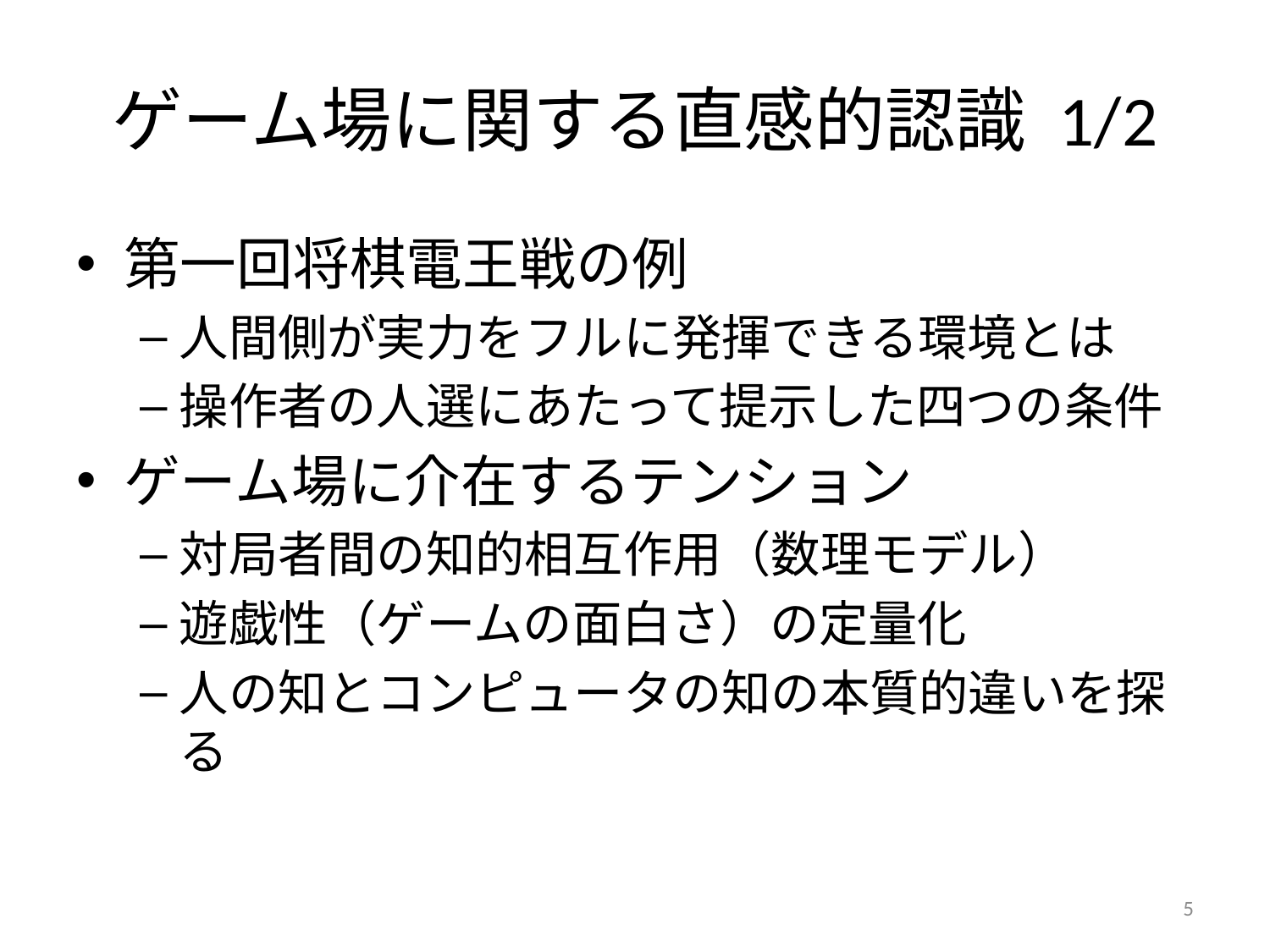

# ゲーム場に関する直感的認識 1/2
第一回将棋電王戦の例
人間側が実力をフルに発揮できる環境とは
操作者の人選にあたって提示した四つの条件
ゲーム場に介在するテンション
対局者間の知的相互作用（数理モデル）
遊戯性（ゲームの面白さ）の定量化
人の知とコンピュータの知の本質的違いを探る
5